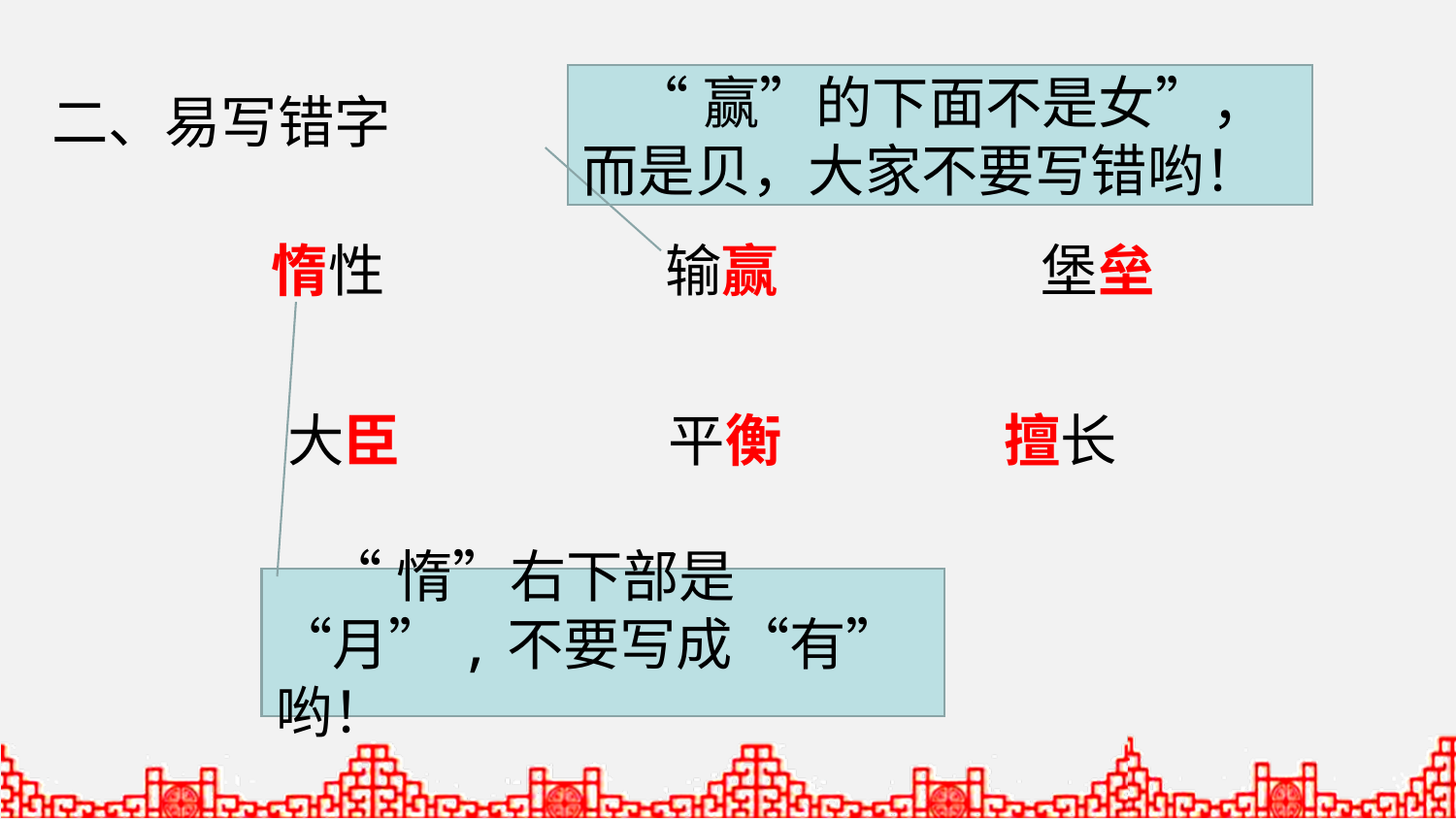

“赢”的下面不是女”，而是贝，大家不要写错哟！
二、易写错字
惰性
输赢
堡垒
大臣
平衡
擅长
    “惰”右下部是“月”,不要写成“有”哟！